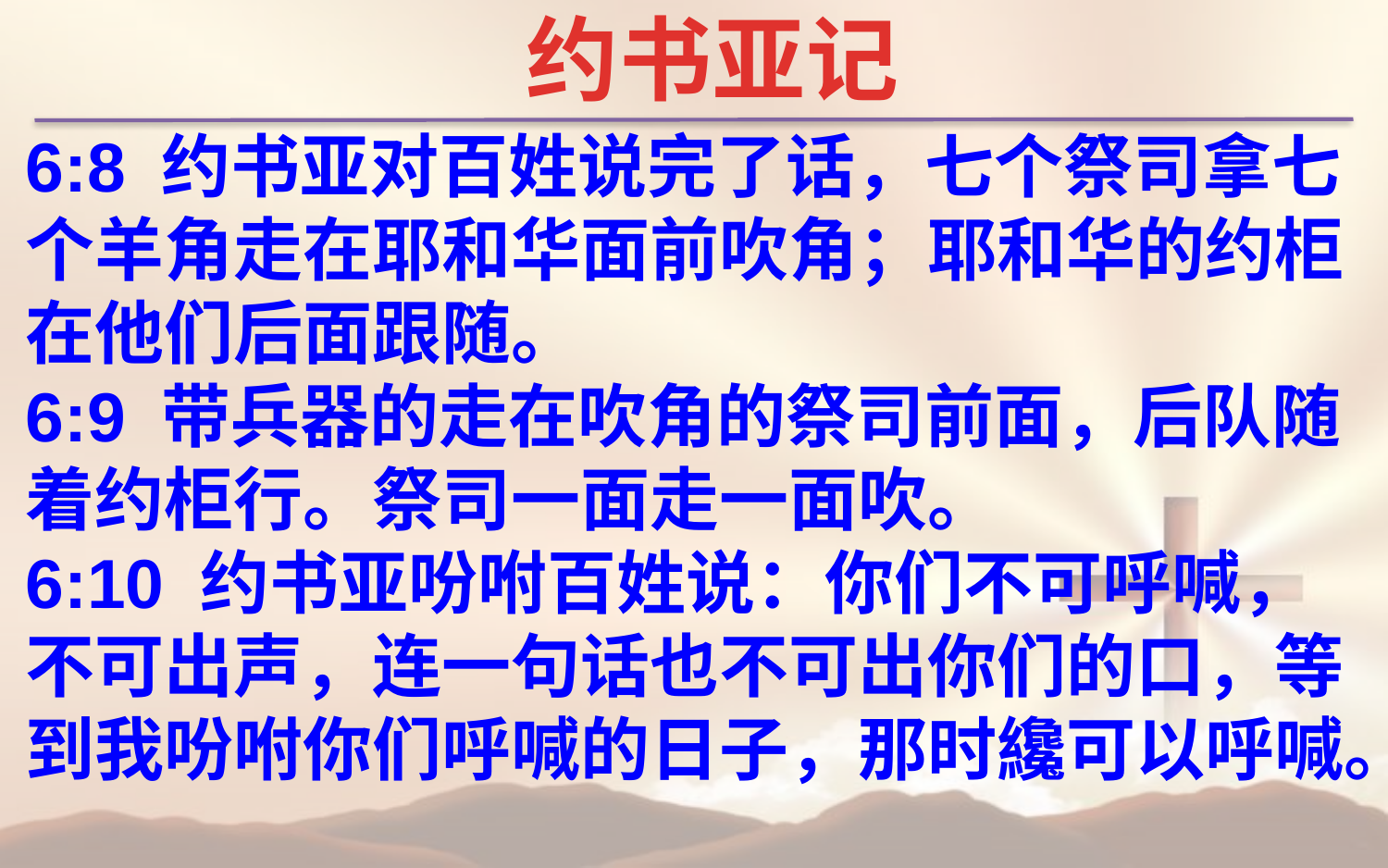

约书亚记
6:8 约书亚对百姓说完了话，七个祭司拿七个羊角走在耶和华面前吹角；耶和华的约柜在他们后面跟随。
6:9 带兵器的走在吹角的祭司前面，后队随着约柜行。祭司一面走一面吹。
6:10 约书亚吩咐百姓说：你们不可呼喊，不可出声，连一句话也不可出你们的口，等到我吩咐你们呼喊的日子，那时纔可以呼喊。